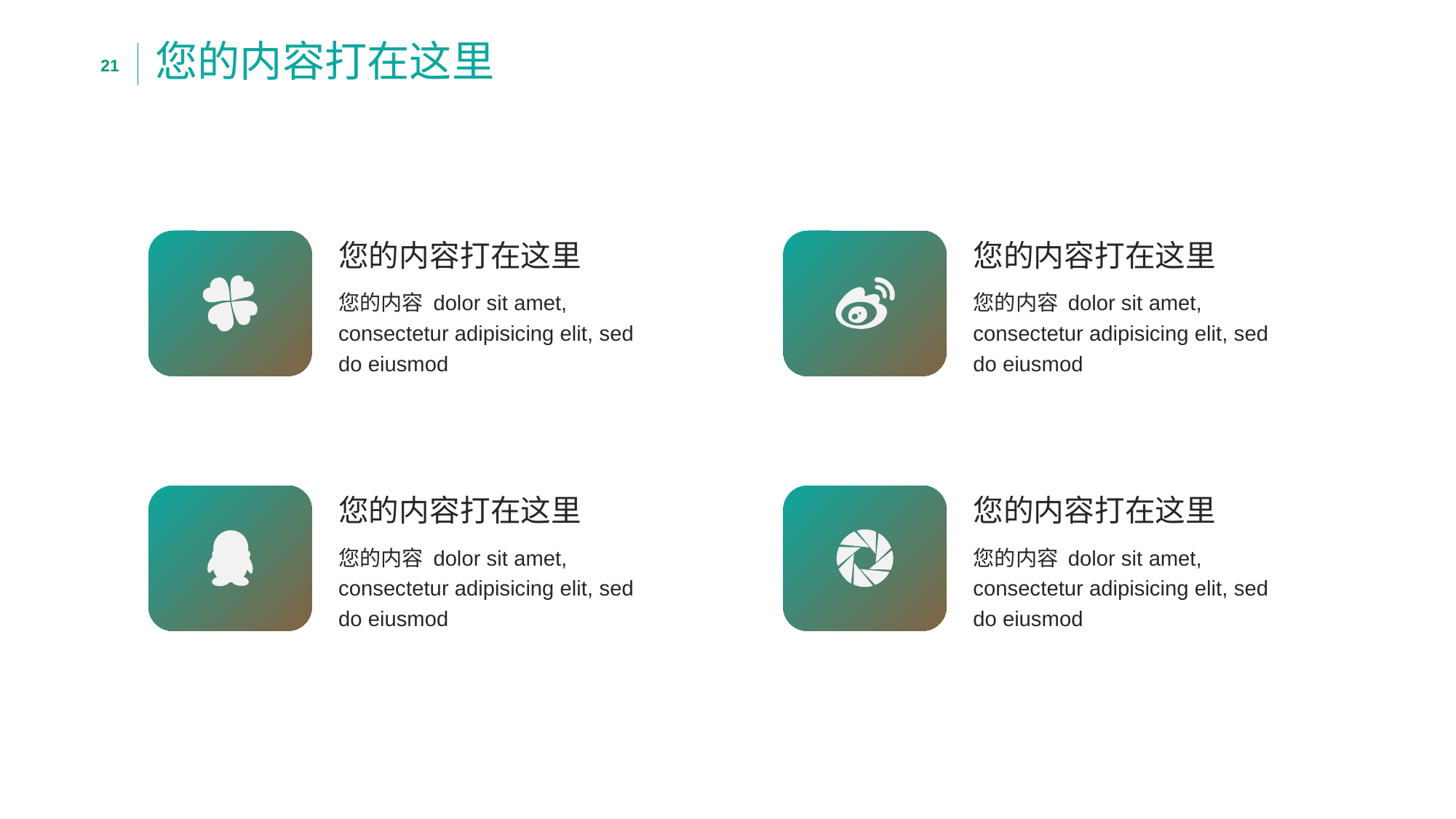

您的内容打在这里
您的内容打在这里
您的内容打在这里

您的内容 dolor sit amet, consectetur adipisicing elit, sed do eiusmod
您的内容 dolor sit amet, consectetur adipisicing elit, sed do eiusmod
您的内容打在这里
您的内容打在这里

您的内容 dolor sit amet, consectetur adipisicing elit, sed do eiusmod
您的内容 dolor sit amet, consectetur adipisicing elit, sed do eiusmod